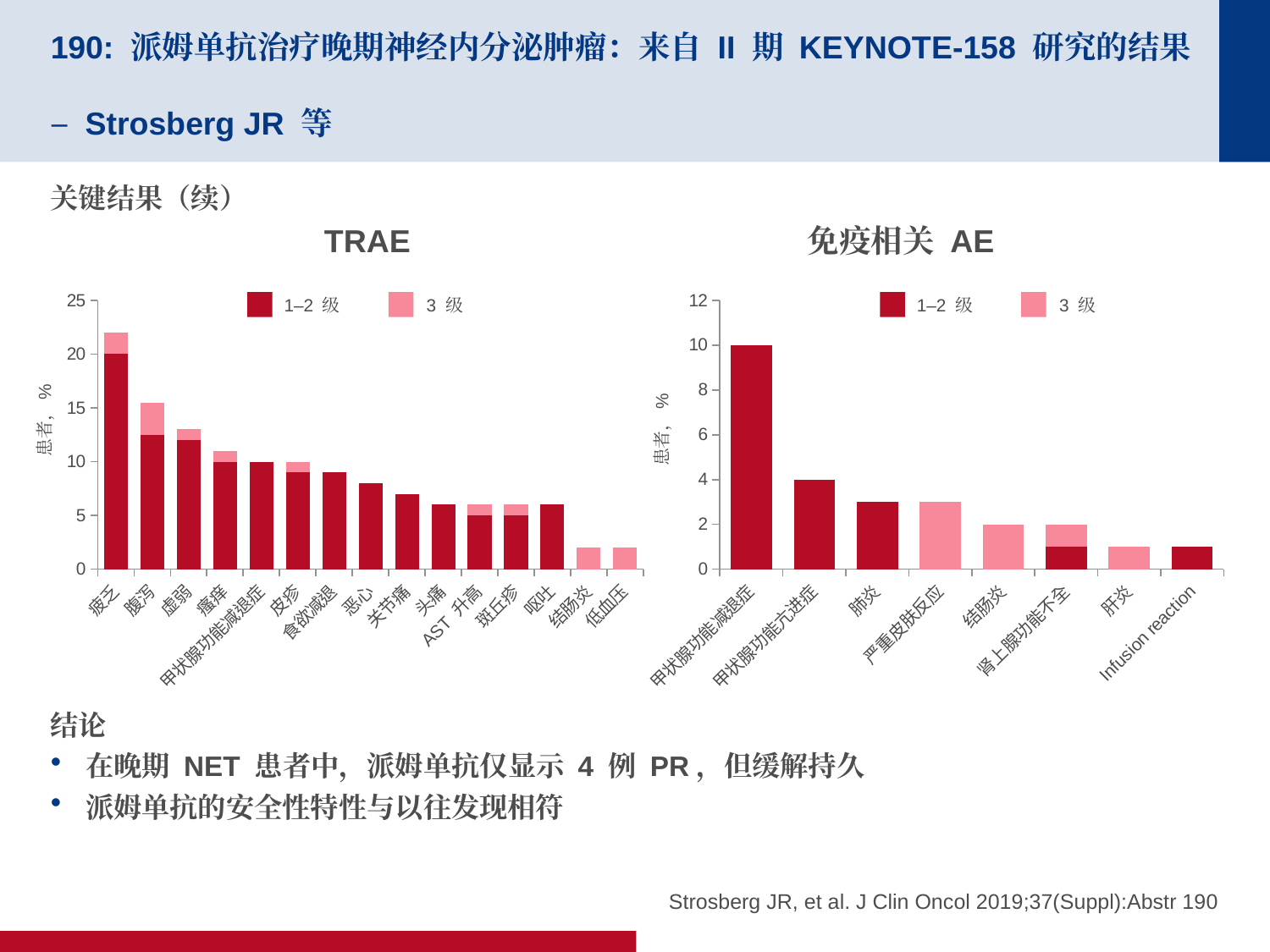

# 190: 派姆单抗治疗晚期神经内分泌肿瘤：来自 II 期 KEYNOTE-158 研究的结果 – Strosberg JR 等
关键结果（续）
结论
在晚期 NET 患者中，派姆单抗仅显示 4 例 PR，但缓解持久
派姆单抗的安全性特性与以往发现相符

TRAE
免疫相关 AE

### Chart

| Category | Series 1 | Series 2 |
|---|---|---|
| 疲乏 | 20.0 | 2.0 |
| 腹泻 | 12.5 | 3.0 |
| 虚弱 | 12.0 | 1.0 |
| 瘙痒 | 10.0 | 1.0 |
| 甲状腺功能减退症 | 10.0 | None |
| 皮疹 | 9.0 | 1.0 |
| 食欲减退 | 9.0 | None |
| 恶心 | 8.0 | None |
| 关节痛 | 7.0 | None |
| 头痛 | 6.0 | None |
| AST 升高 | 5.0 | 1.0 |
| 斑丘疹 | 5.0 | 1.0 |
| 呕吐 | 6.0 | None |
| 结肠炎 | None | 2.0 |
| 低血压 | None | 2.0 |

### Chart

| Category | Series 1 | Series 2 |
|---|---|---|
| 甲状腺功能减退症 | 10.0 | None |
| 甲状腺功能亢进症 | 4.0 | None |
| 肺炎 | 3.0 | None |
| 严重皮肤反应 | None | 3.0 |
| 结肠炎 | None | 2.0 |
| 肾上腺功能不全 | 1.0 | 1.0 |
| 肝炎 | None | 1.0 |
| Infusion reaction | 1.0 | None |
1–2 级
3 级

1–2 级
3 级

患者，%
患者，%
Strosberg JR, et al. J Clin Oncol 2019;37(Suppl):Abstr 190